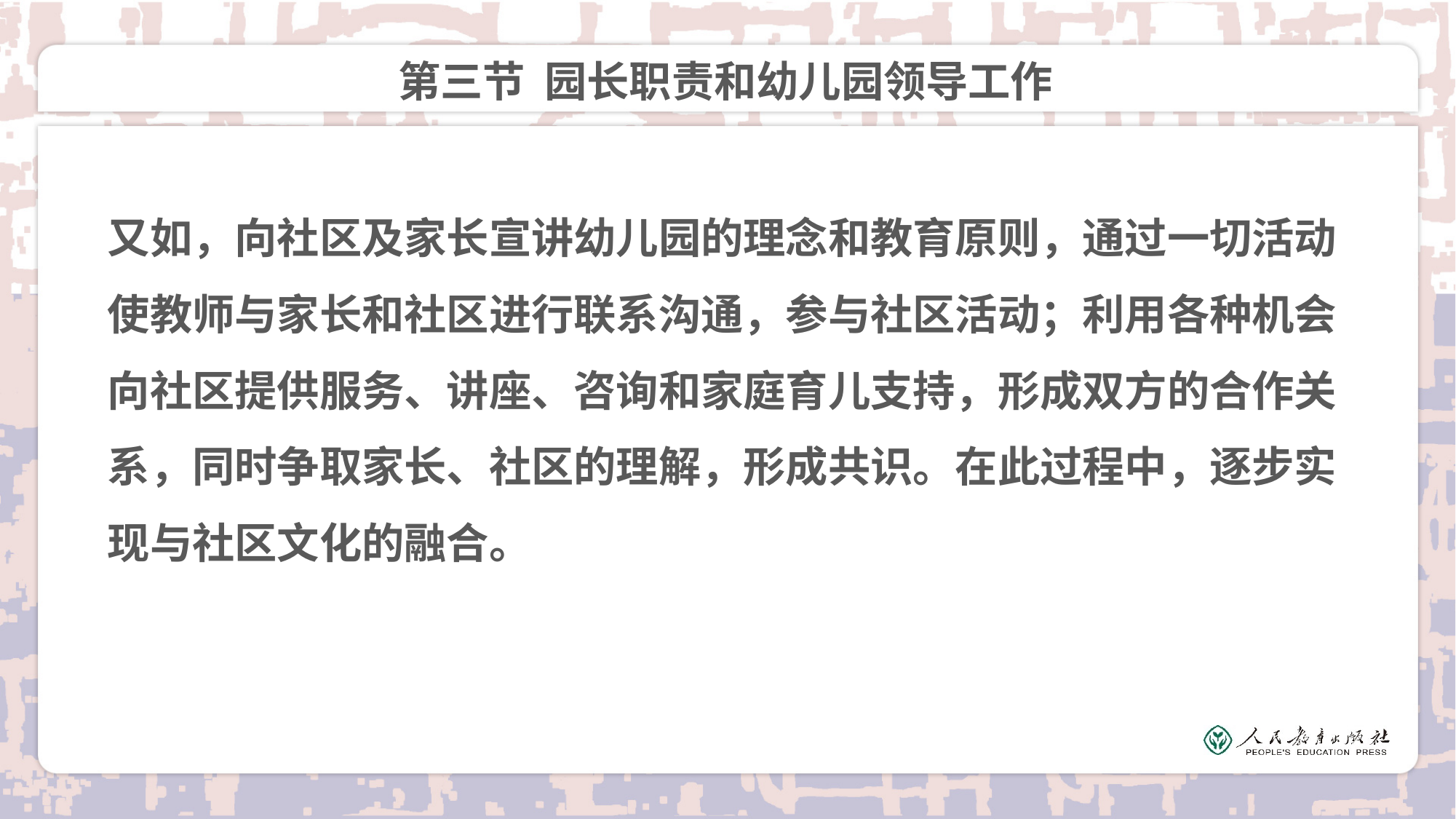

# 第三节  园长职责和幼儿园领导工作
又如，向社区及家长宣讲幼儿园的理念和教育原则，通过一切活动使教师与家长和社区进行联系沟通，参与社区活动；利用各种机会向社区提供服务、讲座、咨询和家庭育儿支持，形成双方的合作关系，同时争取家长、社区的理解，形成共识。在此过程中，逐步实现与社区文化的融合。